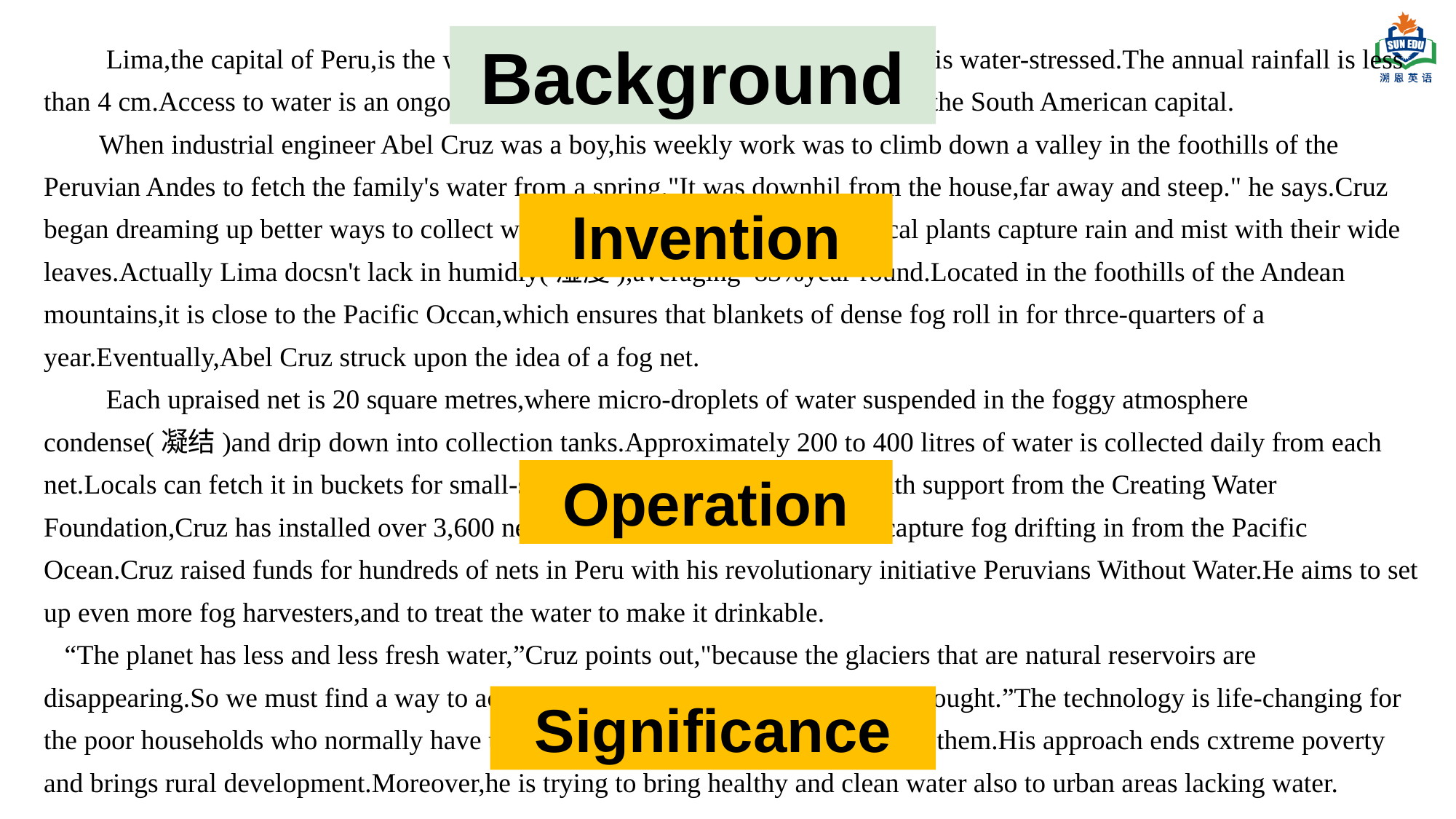

Lima,the capital of Peru,is the world's second largest desert city.The region is water-stressed.The annual rainfall is less than 4 cm.Access to water is an ongoing problem for the residents in and around the South American capital.
        When industrial engineer Abel Cruz was a boy,his weekly work was to climb down a valley in the foothills of the Peruvian Andes to fetch the family's water from a spring."It was downhil from the house,far away and steep." he says.Cruz began dreaming up better ways to collect water.Then he noticed that subtropical plants capture rain and mist with their wide leaves.Actually Lima docsn't lack in humidiy(湿度),averaging  83%year-round.Located in the foothills of the Andean mountains,it is close to the Pacific Occan,which ensures that blankets of dense fog roll in for thrce-quarters of a year.Eventually,Abel Cruz struck upon the idea of a fog net.
         Each upraised net is 20 square metres,where micro-droplets of water suspended in the foggy atmosphere
condense(凝结)and drip down into collection tanks.Approximately 200 to 400 litres of water is collected daily from each net.Locals can fetch it in buckets for small-scale farming.Working in Lima with support from the Creating Water Foundation,Cruz has installed over 3,600 nets on hillsides around the city to capture fog drifting in from the Pacific Ocean.Cruz raised funds for hundreds of nets in Peru with his revolutionary initiative Peruvians Without Water.He aims to set up even more fog harvesters,and to treat the water to make it drinkable.
   “The planet has less and less fresh water,”Cruz points out,"because the glaciers that are natural reservoirs are disappearing.So we must find a way to accumulate and save water for times of drought.”The technology is life-changing for the poor households who normally have to rely on water tanks being delivered to them.His approach ends cxtreme poverty and brings rural development.Moreover,he is trying to bring healthy and clean water also to urban areas lacking water.
Background
Invention
Operation
Significance